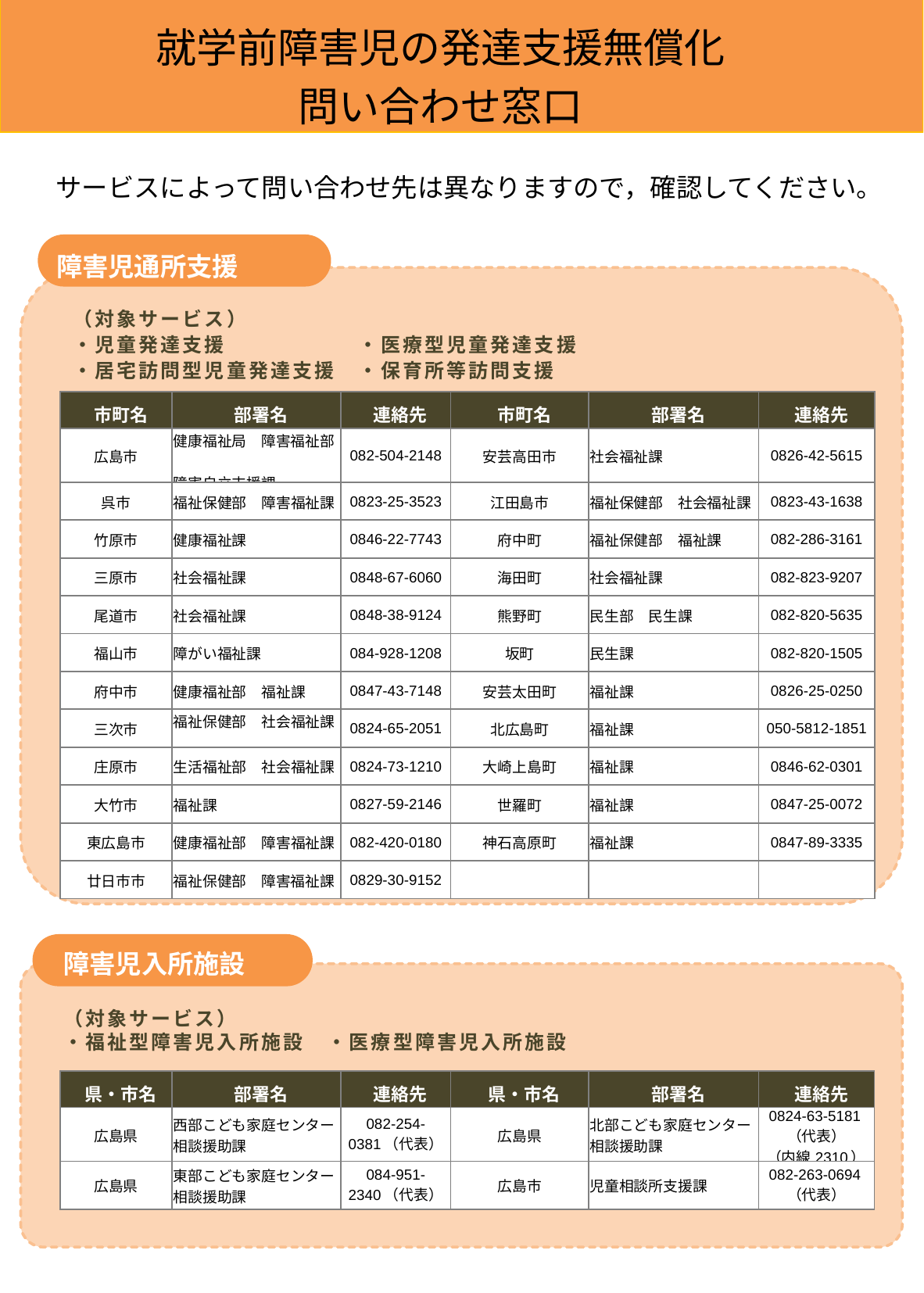

就学前障害児の発達支援無償化
問い合わせ窓口

サービスによって問い合わせ先は異なりますので，確認してください。

障害児通所支援

　（対象サービス）
　・児童発達支援　　　　　　・医療型児童発達支援
　・居宅訪問型児童発達支援　・保育所等訪問支援
| 市町名 | 部署名 | 連絡先 | 市町名 | 部署名 | 連絡先 |
| --- | --- | --- | --- | --- | --- |
| 広島市 | 健康福祉局　障害福祉部　 障害自立支援課 | 082-504-2148 | 安芸高田市 | 社会福祉課 | 0826-42-5615 |
| 呉市 | 福祉保健部　障害福祉課 | 0823-25-3523 | 江田島市 | 福祉保健部　社会福祉課 | 0823-43-1638 |
| 竹原市 | 健康福祉課 | 0846-22-7743 | 府中町 | 福祉保健部　福祉課 | 082-286-3161 |
| 三原市 | 社会福祉課 | 0848-67-6060 | 海田町 | 社会福祉課 | 082-823-9207 |
| 尾道市 | 社会福祉課 | 0848-38-9124 | 熊野町 | 民生部　民生課 | 082-820-5635 |
| 福山市 | 障がい福祉課 | 084-928-1208 | 坂町 | 民生課 | 082-820-1505 |
| 府中市 | 健康福祉部　福祉課 | 0847-43-7148 | 安芸太田町 | 福祉課 | 0826-25-0250 |
| 三次市 | 福祉保健部　社会福祉課 | 0824-65-2051 | 北広島町 | 福祉課 | 050-5812-1851 |
| 庄原市 | 生活福祉部　社会福祉課 | 0824-73-1210 | 大崎上島町 | 福祉課 | 0846-62-0301 |
| 大竹市 | 福祉課 | 0827-59-2146 | 世羅町 | 福祉課 | 0847-25-0072 |
| 東広島市 | 健康福祉部　障害福祉課 | 082-420-0180 | 神石高原町 | 福祉課 | 0847-89-3335 |
| 廿日市市 | 福祉保健部　障害福祉課 | 0829-30-9152 |  |  |  |

障害児入所施設

（対象サービス）
・福祉型障害児入所施設　・医療型障害児入所施設

| 県・市名 | 部署名 | 連絡先 | 県・市名 | 部署名 | 連絡先 |
| --- | --- | --- | --- | --- | --- |
| 広島県 | 西部こども家庭センター 相談援助課 | 082-254-0381（代表） | 広島県 | 北部こども家庭センター 相談援助課 | 0824-63-5181（代表） （内線2310） |
| 広島県 | 東部こども家庭センター 相談援助課 | 084-951-2340（代表） | 広島市 | 児童相談所支援課 | 082-263-0694（代表） |